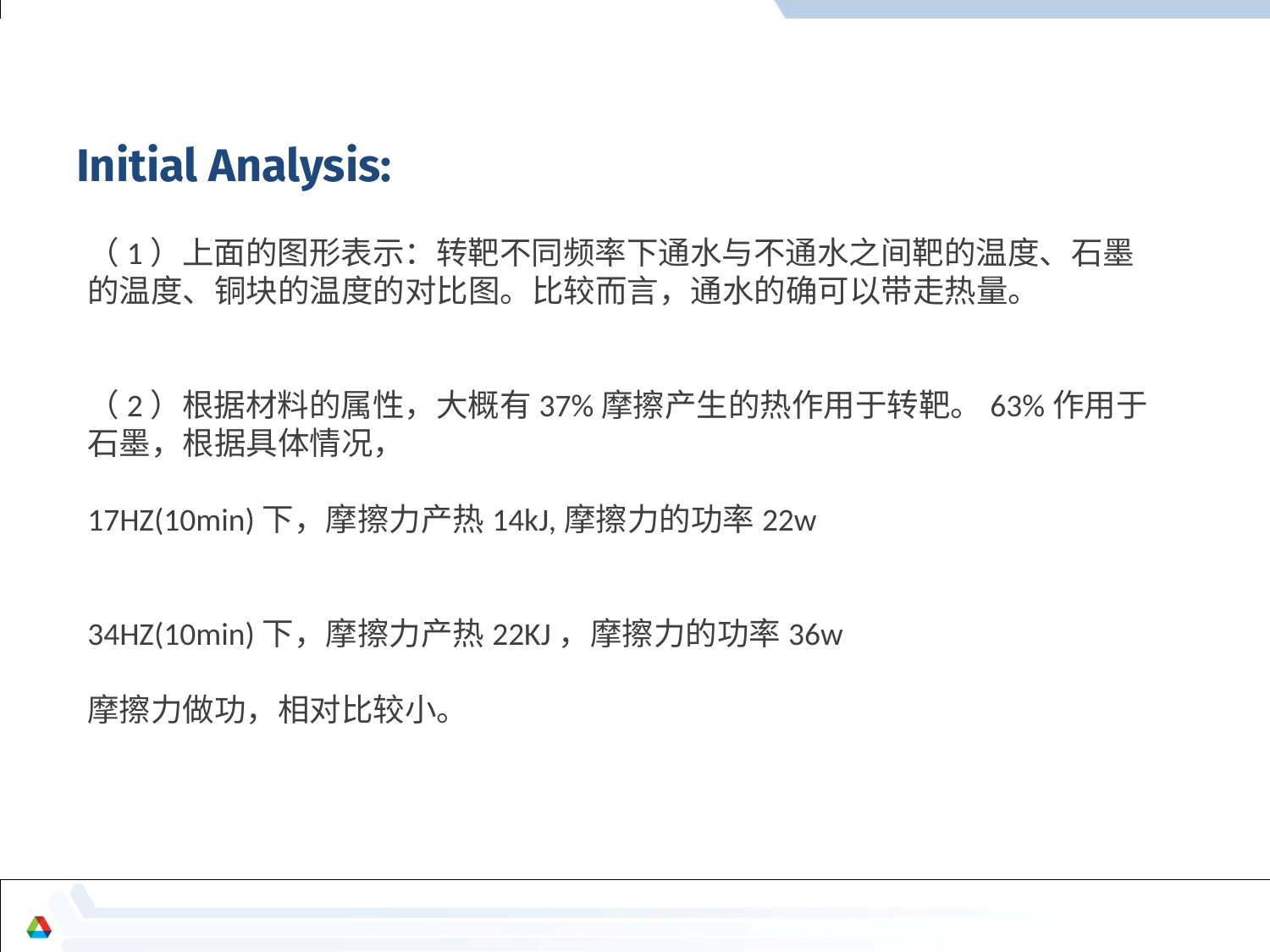

# Initial Analysis:
（1）上面的图形表示：转靶不同频率下通水与不通水之间靶的温度、石墨的温度、铜块的温度的对比图。比较而言，通水的确可以带走热量。

（2）根据材料的属性，大概有37%摩擦产生的热作用于转靶。63%作用于石墨，根据具体情况，

17HZ(10min)下，摩擦力产热14kJ,摩擦力的功率22w

34HZ(10min)下，摩擦力产热22KJ，摩擦力的功率36w

摩擦力做功，相对比较小。